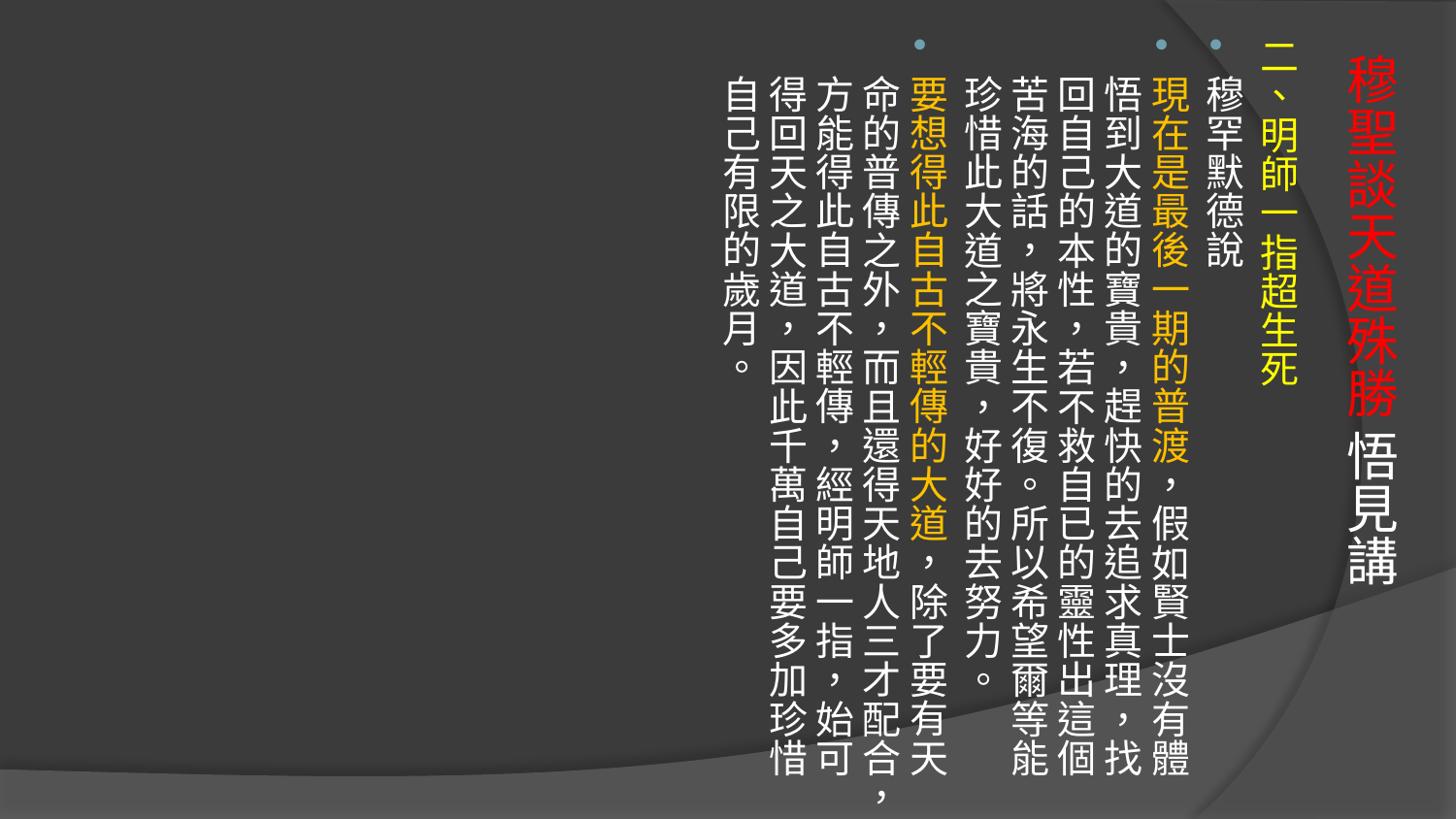

二、明師一指超生死
穆罕默德說
現在是最後一期的普渡，假如賢士沒有體悟到大道的寶貴，趕快的去追求真理，找回自己的本性，若不救自已的靈性出這個苦海的話，將永生不復。所以希望爾等能珍惜此大道之寶貴，好好的去努力。
要想得此自古不輕傳的大道，除了要有天命的普傳之外，而且還得天地人三才配合，方能得此自古不輕傳，經明師一指，始可得回天之大道，因此千萬自己要多加珍惜自己有限的歲月。

# 穆聖談天道殊勝 悟見講